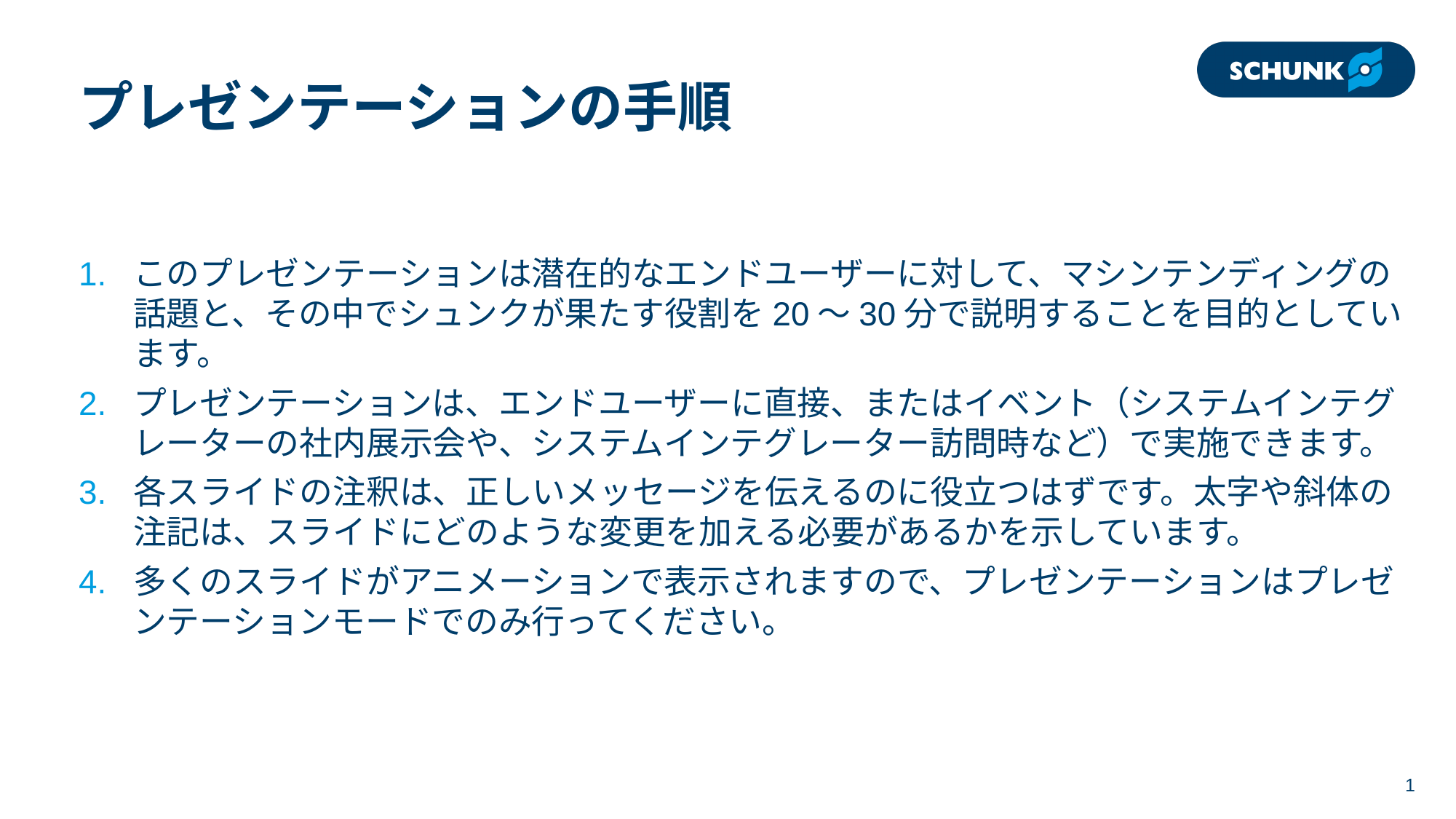

# プレゼンテーションの手順
このプレゼンテーションは潜在的なエンドユーザーに対して、マシンテンディングの話題と、その中でシュンクが果たす役割を20～30分で説明することを目的としています。
プレゼンテーションは、エンドユーザーに直接、またはイベント（システムインテグレーターの社内展示会や、システムインテグレーター訪問時など）で実施できます。
各スライドの注釈は、正しいメッセージを伝えるのに役立つはずです。太字や斜体の注記は、スライドにどのような変更を加える必要があるかを示しています。
多くのスライドがアニメーションで表示されますので、プレゼンテーションはプレゼンテーションモードでのみ行ってください。
1